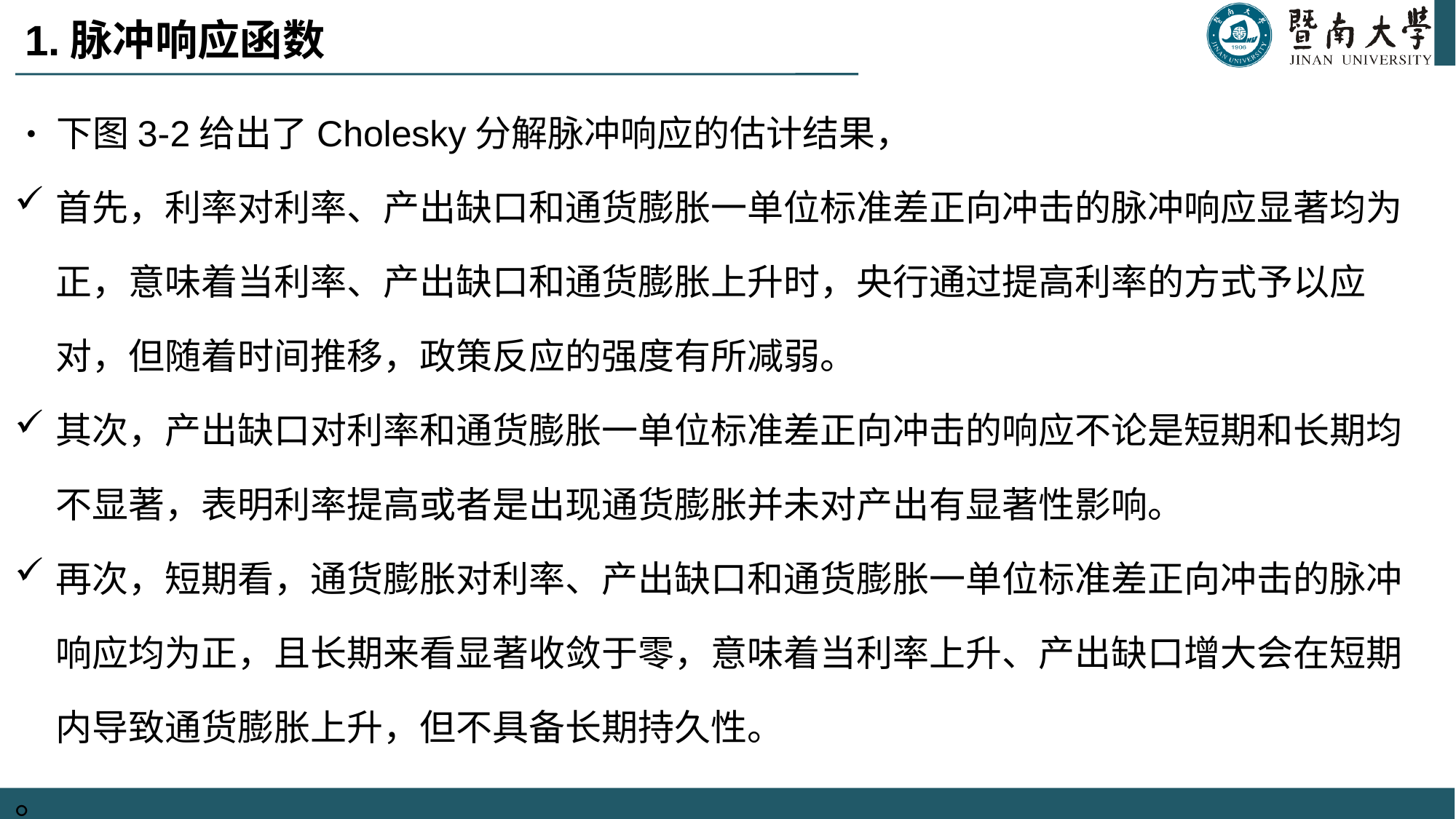

# 1.脉冲响应函数
•下图3-2给出了Cholesky分解脉冲响应的估计结果，
首先，利率对利率、产出缺口和通货膨胀一单位标准差正向冲击的脉冲响应显著均为正，意味着当利率、产出缺口和通货膨胀上升时，央行通过提高利率的方式予以应对，但随着时间推移，政策反应的强度有所减弱。
其次，产出缺口对利率和通货膨胀一单位标准差正向冲击的响应不论是短期和长期均不显著，表明利率提高或者是出现通货膨胀并未对产出有显著性影响。
再次，短期看，通货膨胀对利率、产出缺口和通货膨胀一单位标准差正向冲击的脉冲响应均为正，且长期来看显著收敛于零，意味着当利率上升、产出缺口增大会在短期内导致通货膨胀上升，但不具备长期持久性。
。